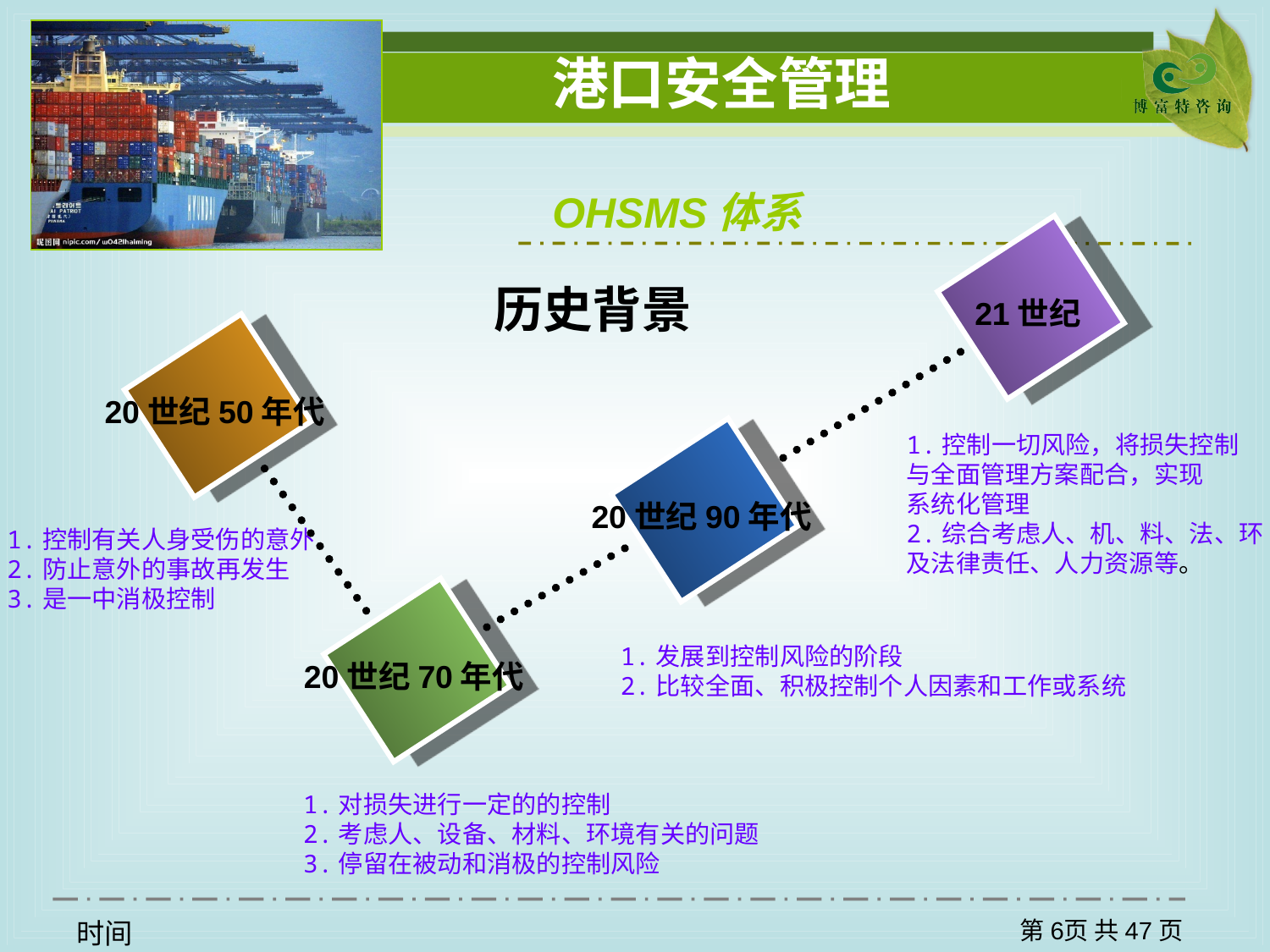

OHSMS体系

历史背景
21世纪

20世纪50年代
1.控制一切风险，将损失控制
与全面管理方案配合，实现
系统化管理
2.综合考虑人、机、料、法、环
及法律责任、人力资源等。

20世纪90年代
1.控制有关人身受伤的意外
2.防止意外的事故再发生
3.是一中消极控制

1.发展到控制风险的阶段
2.比较全面、积极控制个人因素和工作或系统
20世纪70年代
1.对损失进行一定的的控制
2.考虑人、设备、材料、环境有关的问题
3.停留在被动和消极的控制风险
第6页 共47页
时间